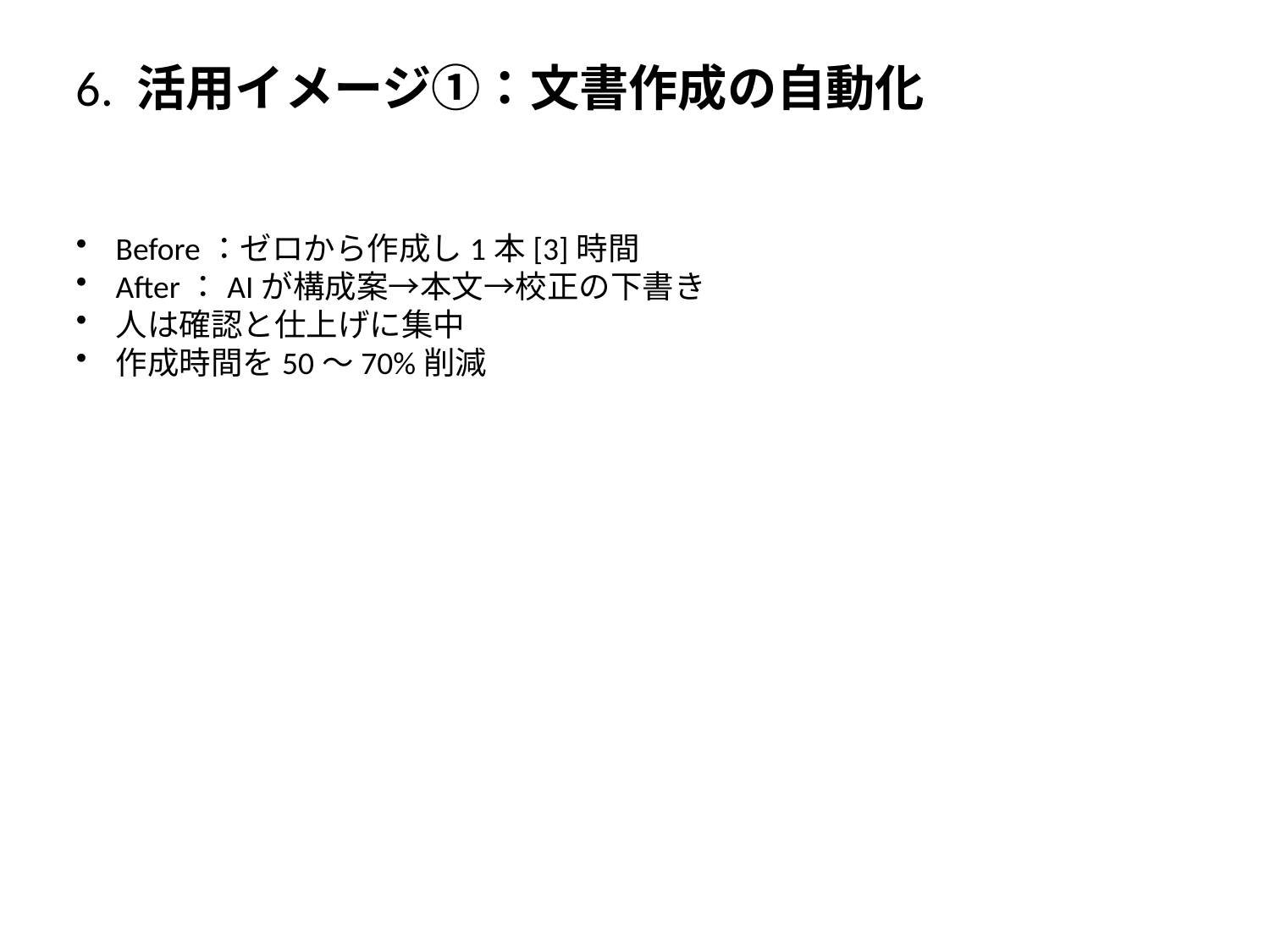

# 6. 活用イメージ①：文書作成の自動化
Before：ゼロから作成し1本[3]時間
After：AIが構成案→本文→校正の下書き
人は確認と仕上げに集中
作成時間を50〜70%削減